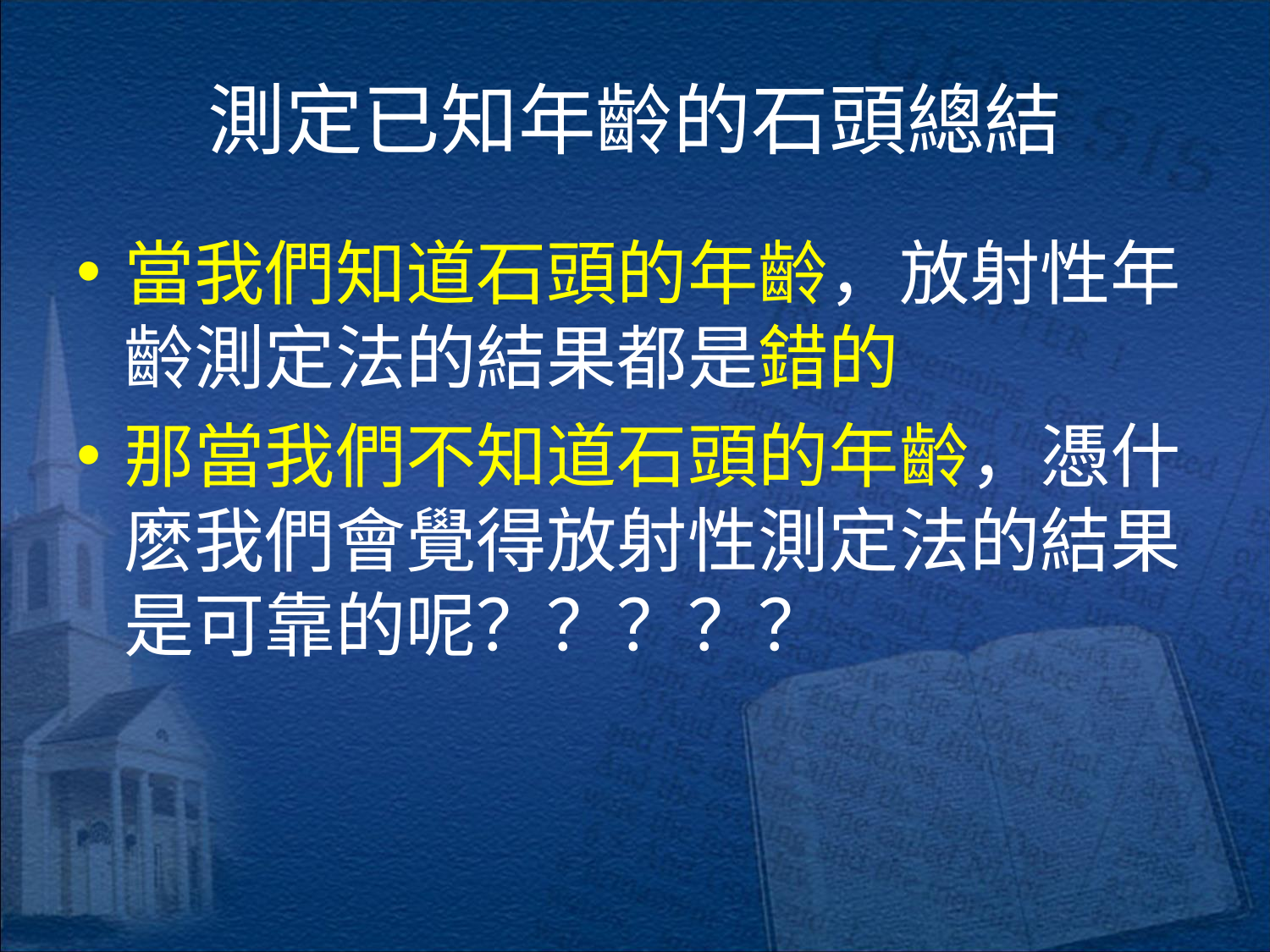

# 測定已知年齡的石頭總結
當我們知道石頭的年齡，放射性年齡測定法的結果都是錯的
那當我們不知道石頭的年齡，憑什麽我們會覺得放射性測定法的結果是可靠的呢？？？？？